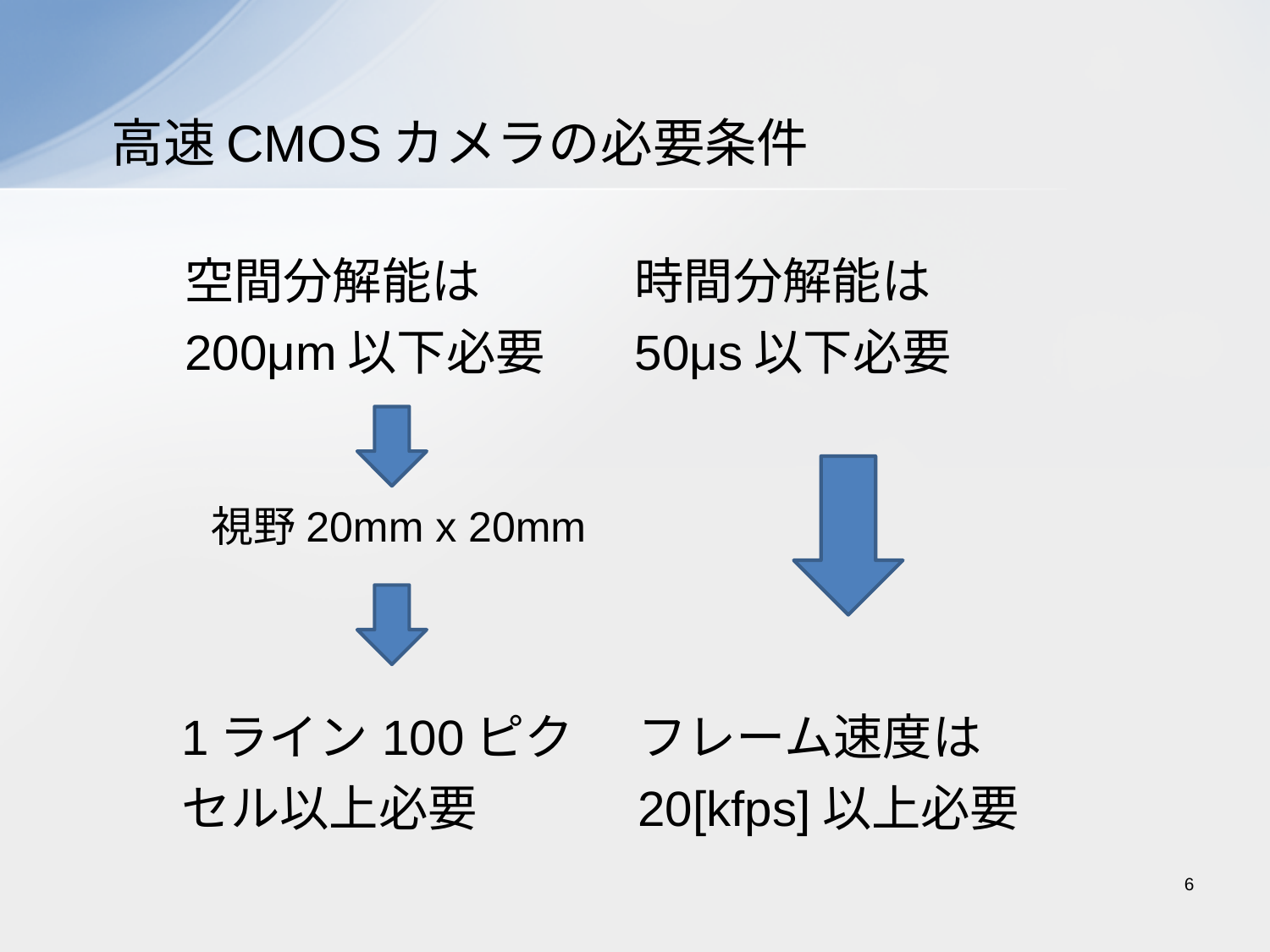

# 高速CMOSカメラの必要条件
| 空間分解能は200μm以下必要 | 時間分解能は50μs以下必要 |
| --- | --- |

視野20mm x 20mm

| 1ライン100ピクセル以上必要 | フレーム速度は20[kfps]以上必要 |
| --- | --- |
6